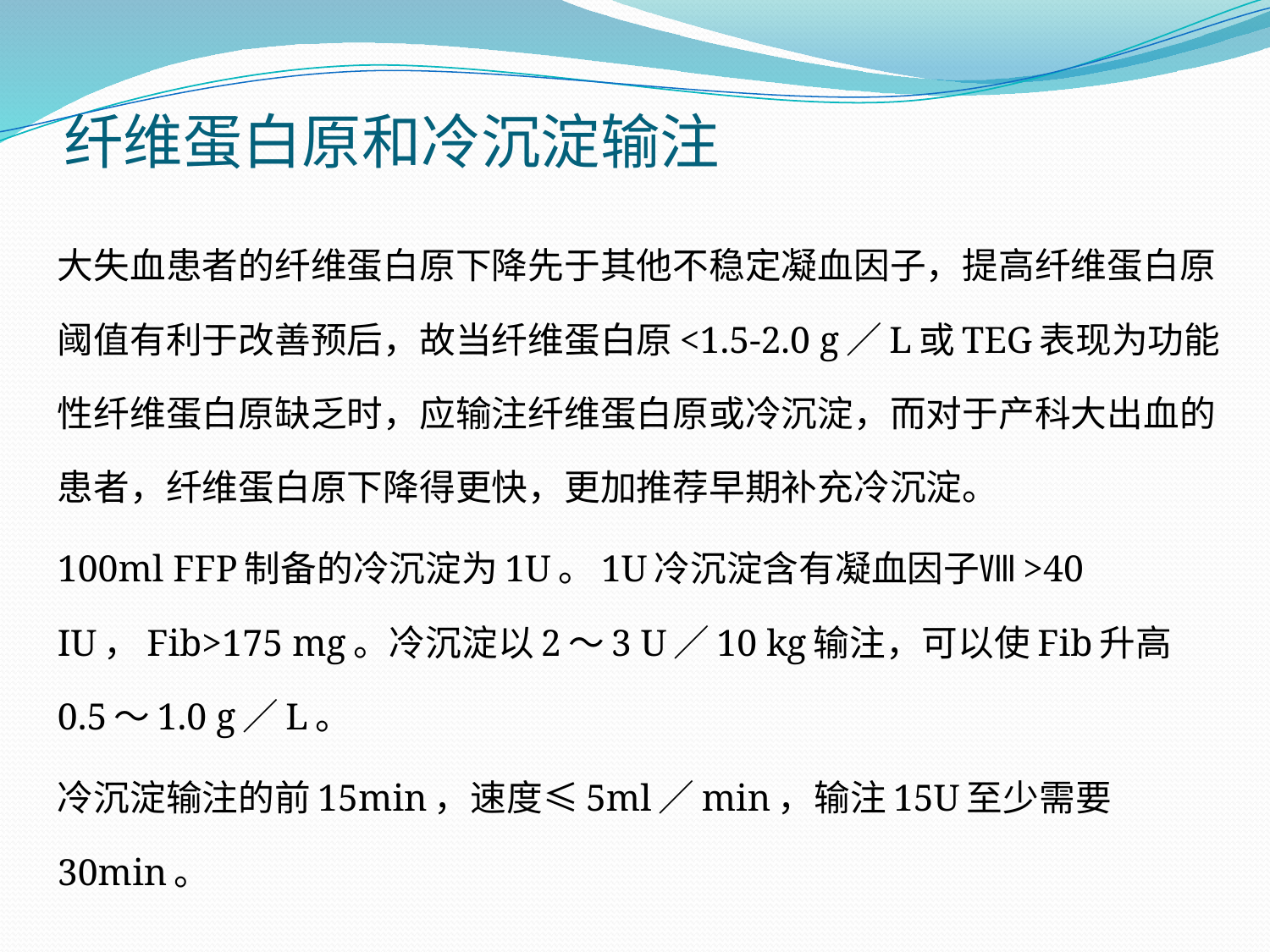

# 纤维蛋白原和冷沉淀输注
大失血患者的纤维蛋白原下降先于其他不稳定凝血因子，提高纤维蛋白原阈值有利于改善预后，故当纤维蛋白原<1.5-2.0 g／L或TEG表现为功能性纤维蛋白原缺乏时，应输注纤维蛋白原或冷沉淀，而对于产科大出血的患者，纤维蛋白原下降得更快，更加推荐早期补充冷沉淀。
100ml FFP制备的冷沉淀为1U。1U冷沉淀含有凝血因子Ⅷ>40 IU，Fib>175 mg。冷沉淀以2～3 U／10 kg输注，可以使Fib升高0.5～1.0 g／L。
冷沉淀输注的前15min，速度≤5ml／min，输注15U至少需要30min。